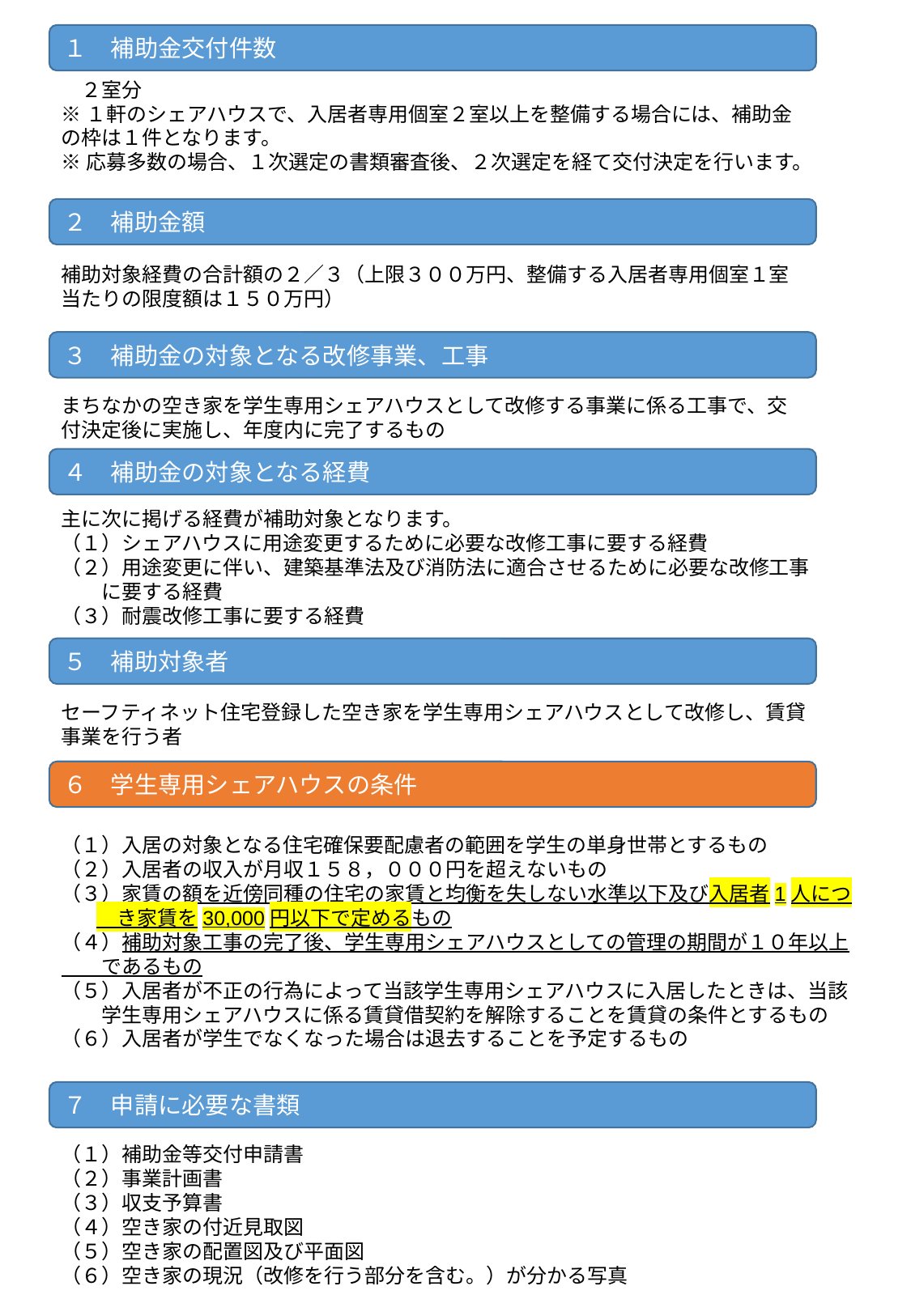

１　補助金交付件数
　２室分
※１軒のシェアハウスで、入居者専用個室２室以上を整備する場合には、補助金の枠は１件となります。
※応募多数の場合、１次選定の書類審査後、２次選定を経て交付決定を行います。
２　補助金額
補助対象経費の合計額の２／３（上限３００万円、整備する入居者専用個室１室当たりの限度額は１５０万円）
３　補助金の対象となる改修事業、工事
まちなかの空き家を学生専用シェアハウスとして改修する事業に係る工事で、交付決定後に実施し、年度内に完了するもの
４　補助金の対象となる経費
主に次に掲げる経費が補助対象となります。
（１）シェアハウスに用途変更するために必要な改修工事に要する経費
（２）用途変更に伴い、建築基準法及び消防法に適合させるために必要な改修工事
　　に要する経費
（３）耐震改修工事に要する経費

５　補助対象者
セーフティネット住宅登録した空き家を学生専用シェアハウスとして改修し、賃貸事業を行う者
６　学生専用シェアハウスの条件
（１）入居の対象となる住宅確保要配慮者の範囲を学生の単身世帯とするもの
（２）入居者の収入が月収１５８，０００円を超えないもの
（３）家賃の額を近傍同種の住宅の家賃と均衡を失しない水準以下及び入居者1人につ　き家賃を30,000円以下で定めるもの
（４）補助対象工事の完了後、学生専用シェアハウスとしての管理の期間が１０年以上
　　であるもの
（５）入居者が不正の行為によって当該学生専用シェアハウスに入居したときは、当該
　　学生専用シェアハウスに係る賃貸借契約を解除することを賃貸の条件とするもの
（６）入居者が学生でなくなった場合は退去することを予定するもの

７　申請に必要な書類
（１）補助金等交付申請書
（２）事業計画書
（３）収支予算書
（４）空き家の付近見取図
（５）空き家の配置図及び平面図
（６）空き家の現況（改修を行う部分を含む。）が分かる写真